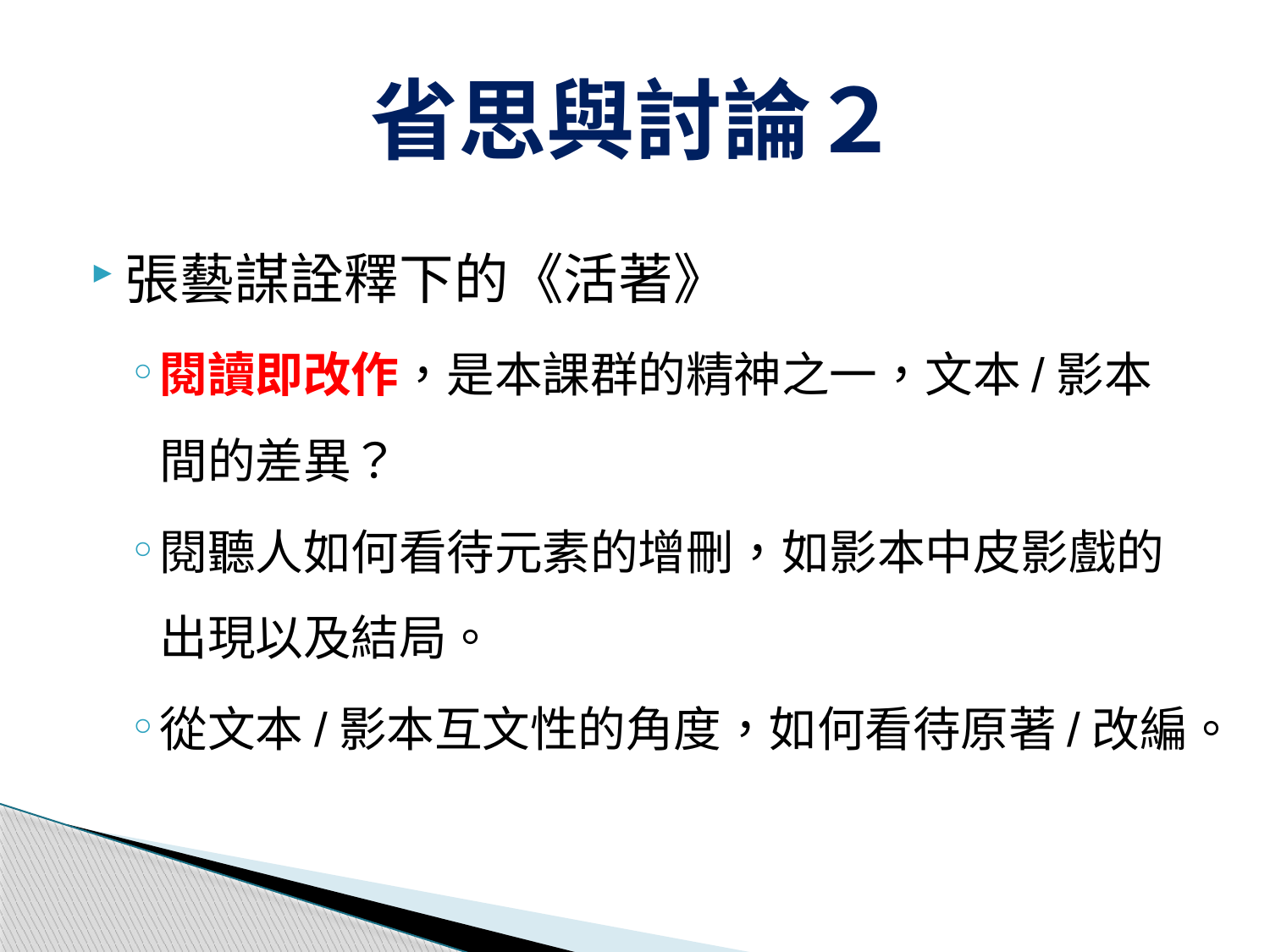

# 省思與討論２
張藝謀詮釋下的《活著》
閱讀即改作，是本課群的精神之一，文本/影本間的差異？
閱聽人如何看待元素的增刪，如影本中皮影戲的出現以及結局。
從文本/影本互文性的角度，如何看待原著/改編。